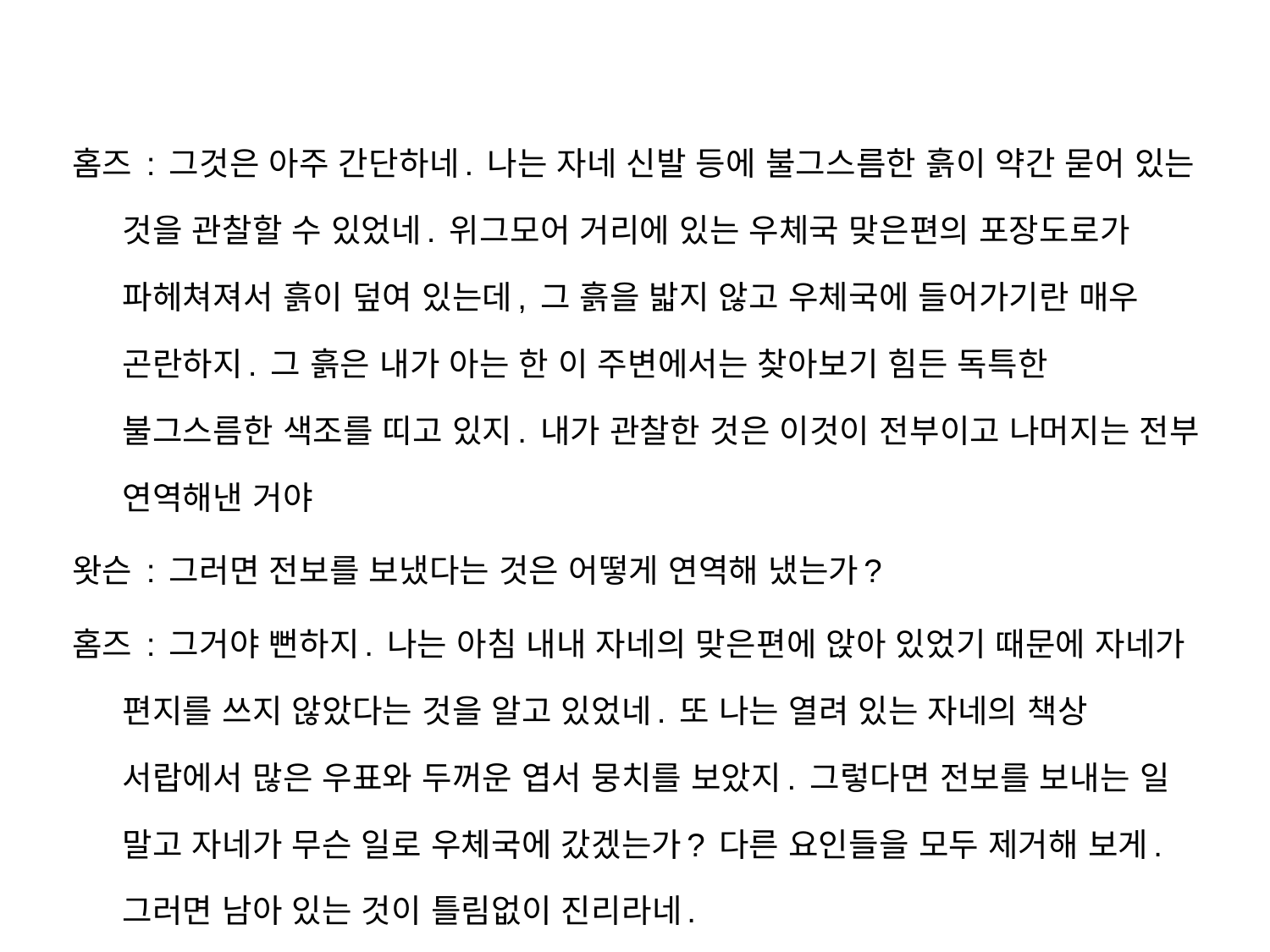

홈즈 : 그것은 아주 간단하네. 나는 자네 신발 등에 불그스름한 흙이 약간 묻어 있는 것을 관찰할 수 있었네. 위그모어 거리에 있는 우체국 맞은편의 포장도로가 파헤쳐져서 흙이 덮여 있는데, 그 흙을 밟지 않고 우체국에 들어가기란 매우 곤란하지. 그 흙은 내가 아는 한 이 주변에서는 찾아보기 힘든 독특한 불그스름한 색조를 띠고 있지. 내가 관찰한 것은 이것이 전부이고 나머지는 전부 연역해낸 거야
왓슨 : 그러면 전보를 보냈다는 것은 어떻게 연역해 냈는가?
홈즈 : 그거야 뻔하지. 나는 아침 내내 자네의 맞은편에 앉아 있었기 때문에 자네가 편지를 쓰지 않았다는 것을 알고 있었네. 또 나는 열려 있는 자네의 책상 서랍에서 많은 우표와 두꺼운 엽서 뭉치를 보았지. 그렇다면 전보를 보내는 일 말고 자네가 무슨 일로 우체국에 갔겠는가? 다른 요인들을 모두 제거해 보게. 그러면 남아 있는 것이 틀림없이 진리라네.